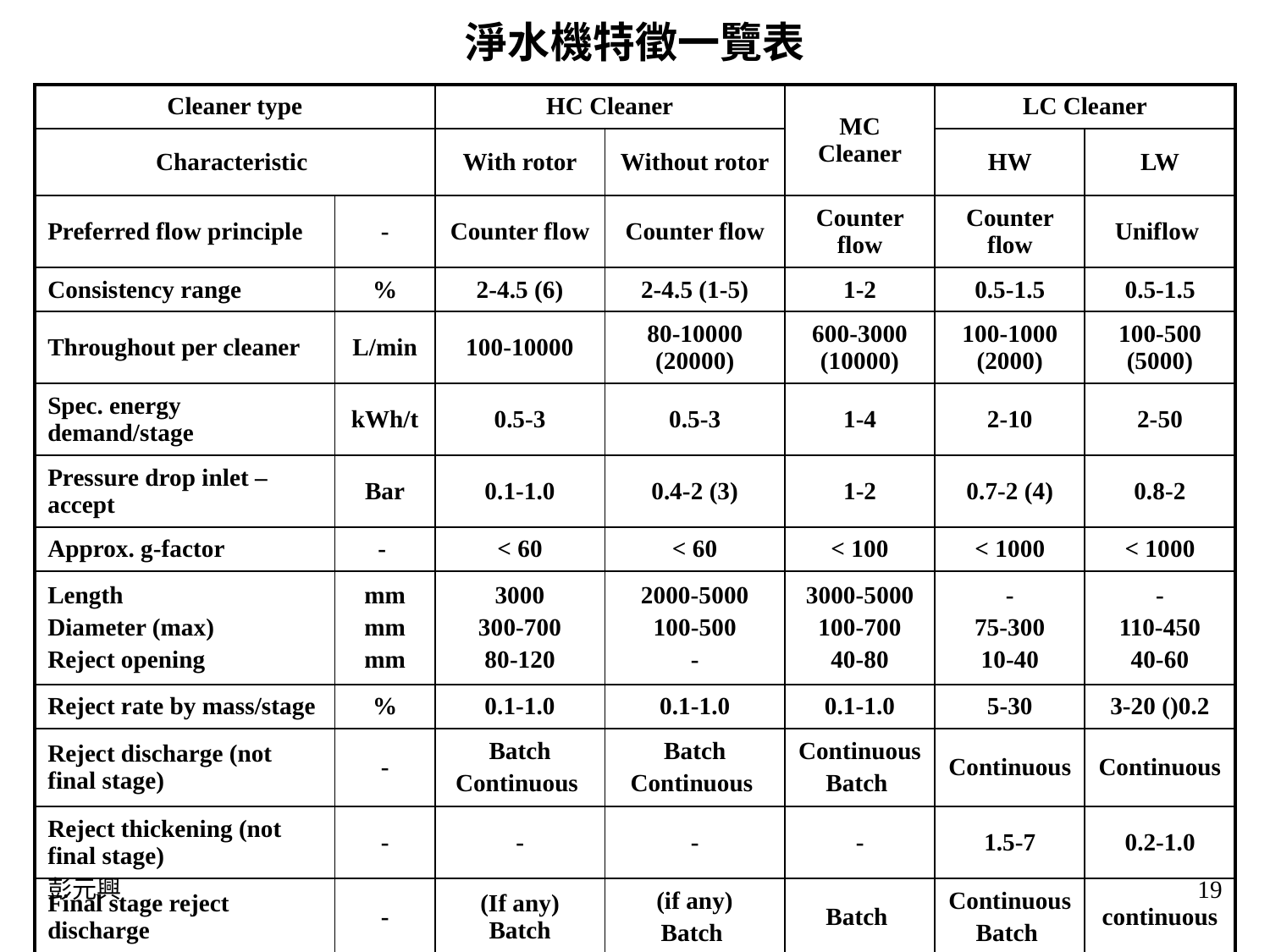

# 淨水機特徵一覽表
| Cleaner type |  | HC Cleaner |  | MC Cleaner | LC Cleaner |  |
| --- | --- | --- | --- | --- | --- | --- |
| Characteristic |  | With rotor | Without rotor |  | HW | LW |
| Preferred flow principle | - | Counter flow | Counter flow | Counter flow | Counter flow | Uniflow |
| Consistency range | % | 2-4.5 (6) | 2-4.5 (1-5) | 1-2 | 0.5-1.5 | 0.5-1.5 |
| Throughout per cleaner | L/min | 100-10000 | 80-10000 (20000) | 600-3000 (10000) | 100-1000 (2000) | 100-500 (5000) |
| Spec. energy demand/stage | kWh/t | 0.5-3 | 0.5-3 | 1-4 | 2-10 | 2-50 |
| Pressure drop inlet – accept | Bar | 0.1-1.0 | 0.4-2 (3) | 1-2 | 0.7-2 (4) | 0.8-2 |
| Approx. g-factor | - | < 60 | < 60 | < 100 | < 1000 | < 1000 |
| Length Diameter (max) Reject opening | mm mm mm | 3000 300-700 80-120 | 2000-5000 100-500 - | 3000-5000 100-700 40-80 | - 75-300 10-40 | - 110-450 40-60 |
| Reject rate by mass/stage | % | 0.1-1.0 | 0.1-1.0 | 0.1-1.0 | 5-30 | 3-20 ()0.2 |
| Reject discharge (not final stage) | - | Batch Continuous | Batch Continuous | Continuous Batch | Continuous | Continuous |
| Reject thickening (not final stage) | - | - | - | - | 1.5-7 | 0.2-1.0 |
| Final stage reject discharge | - | (If any) Batch | (if any) Batch | Batch | Continuous Batch | continuous |
彭元興
19